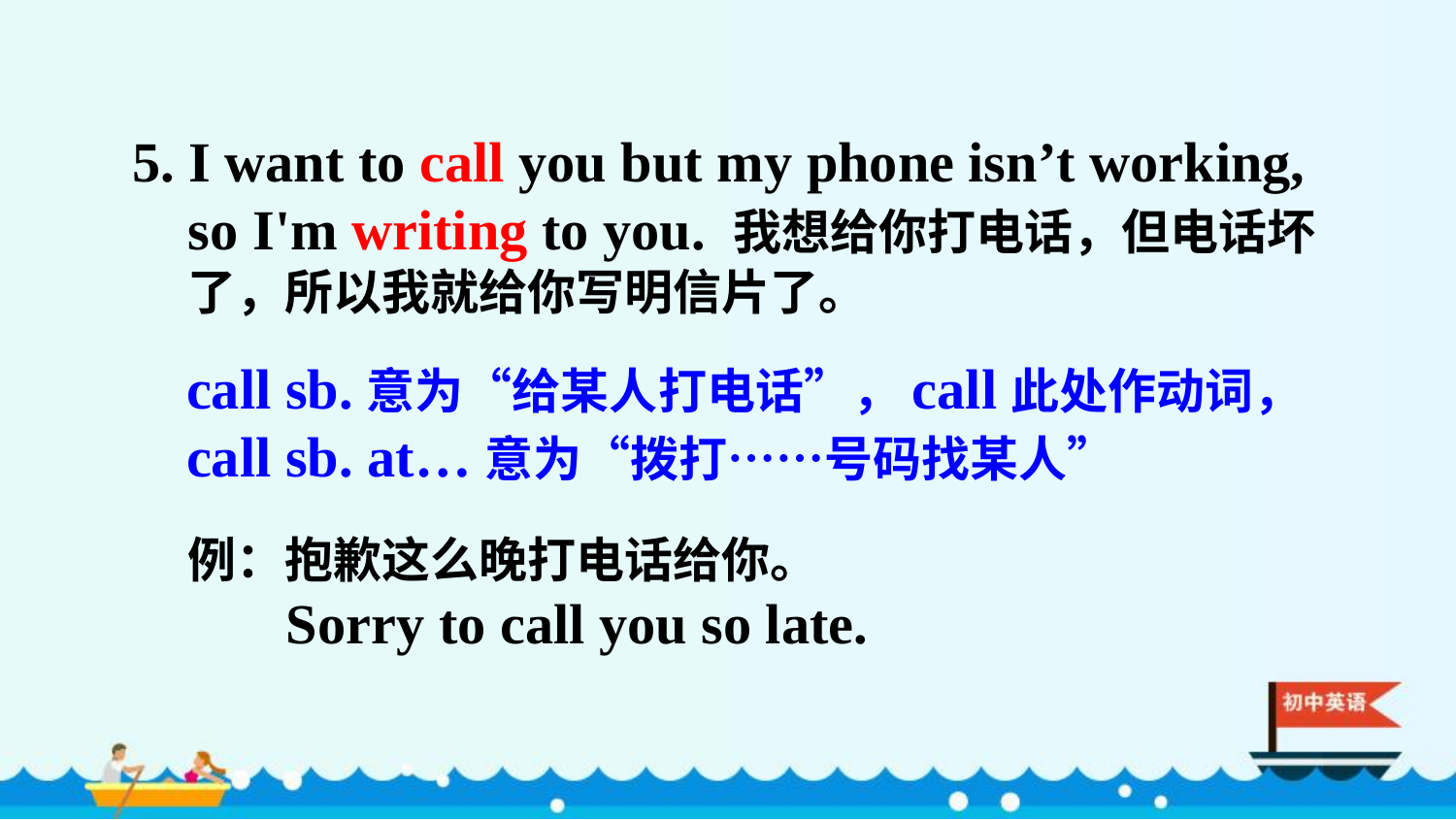

5. I want to call you but my phone isn’t working,
    so I'm writing to you. 我想给你打电话，但电话坏
    了，所以我就给你写明信片了。
call sb.意为“给某人打电话”，call此处作动词，call sb. at…意为“拨打……号码找某人”
例：抱歉这么晚打电话给你。
       Sorry to call you so late.